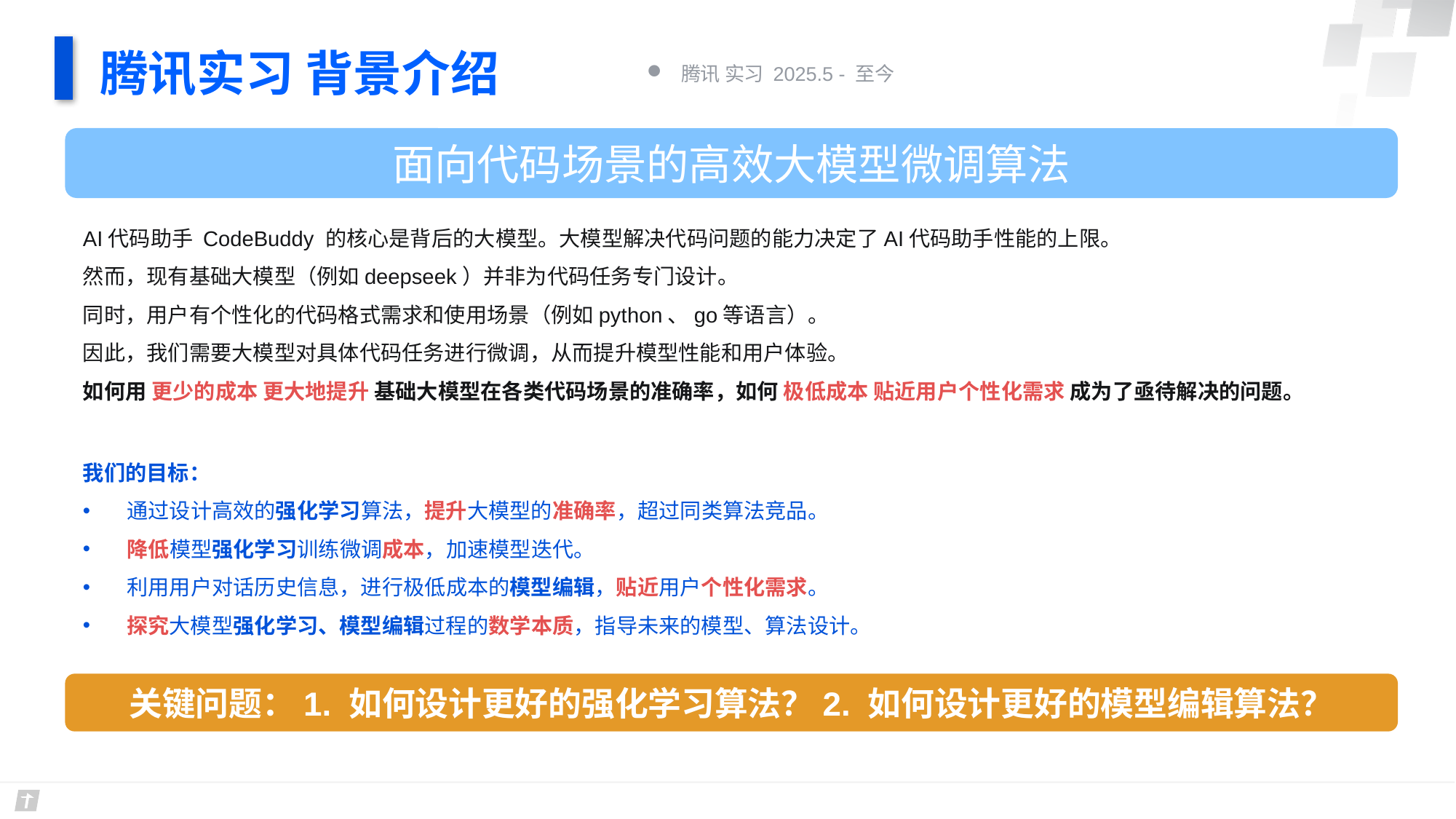

腾讯实习 背景介绍

腾讯 实习 2025.5 - 至今
面向代码场景的高效大模型微调算法
AI代码助手 CodeBuddy 的核心是背后的大模型。大模型解决代码问题的能力决定了AI代码助手性能的上限。
然而，现有基础大模型（例如deepseek）并非为代码任务专门设计。
同时，用户有个性化的代码格式需求和使用场景（例如python、go等语言）。
因此，我们需要大模型对具体代码任务进行微调，从而提升模型性能和用户体验。
如何用 更少的成本 更大地提升 基础大模型在各类代码场景的准确率，如何 极低成本 贴近用户个性化需求 成为了亟待解决的问题。

我们的目标：
 通过设计高效的强化学习算法，提升大模型的准确率，超过同类算法竞品。
 降低模型强化学习训练微调成本，加速模型迭代。
 利用用户对话历史信息，进行极低成本的模型编辑，贴近用户个性化需求。
 探究大模型强化学习、模型编辑过程的数学本质，指导未来的模型、算法设计。
关键问题：1. 如何设计更好的强化学习算法？2. 如何设计更好的模型编辑算法？